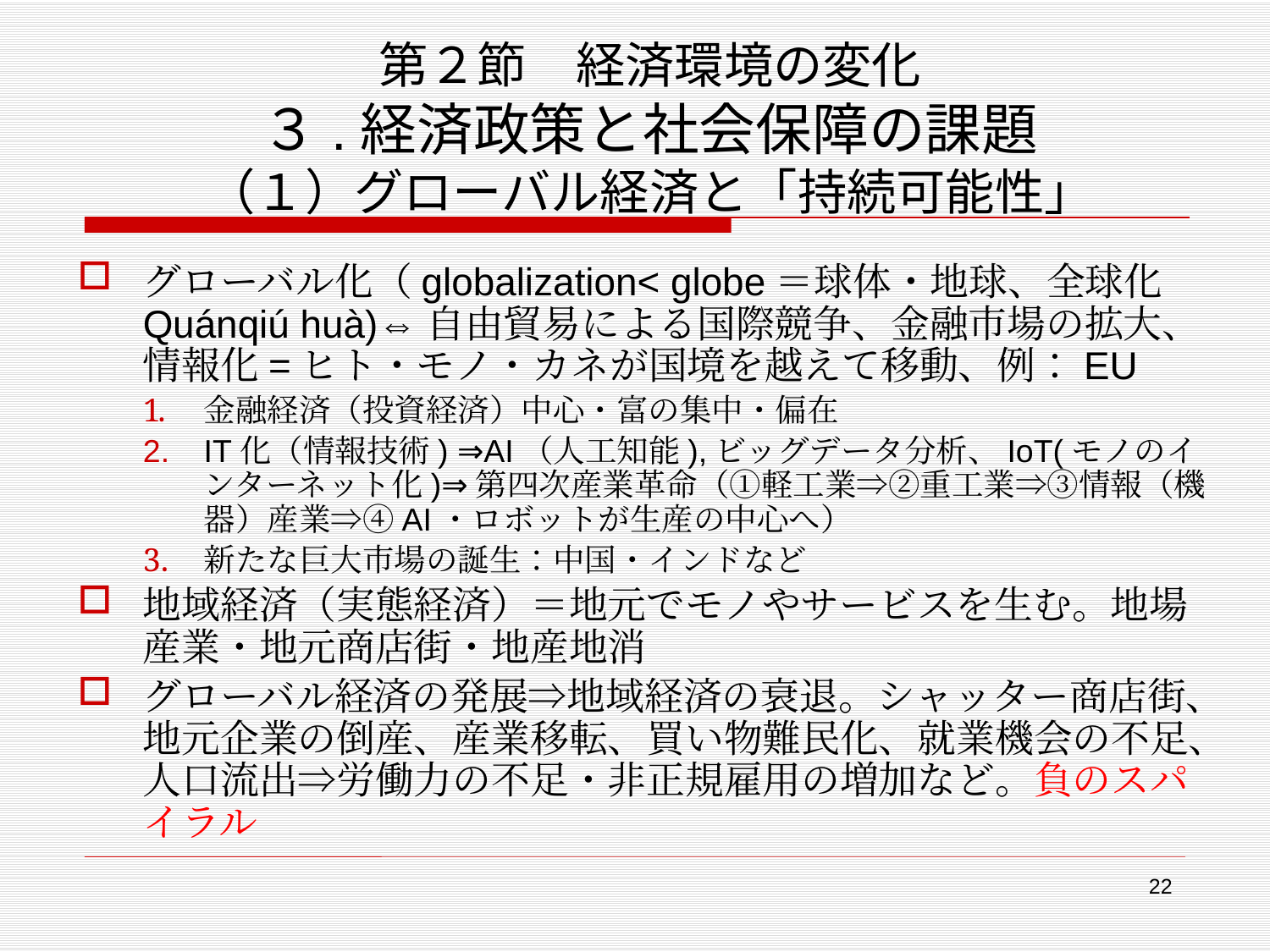

# 第２節　経済環境の変化 ３.経済政策と社会保障の課題 （１）グローバル経済と「持続可能性」
グローバル化（globalization< globe＝球体・地球、全球化Quánqiú huà)⇔自由貿易による国際競争、金融市場の拡大、情報化=ヒト・モノ・カネが国境を越えて移動、例：EU
金融経済（投資経済）中心・富の集中・偏在
IT化（情報技術) ⇒AI（人工知能),ビッグデータ分析、IoT(モノのインターネット化)⇒第四次産業革命（①軽工業⇒②重工業⇒③情報（機器）産業⇒④AI・ロボットが生産の中心へ）
新たな巨大市場の誕生：中国・インドなど
地域経済（実態経済）＝地元でモノやサービスを生む。地場産業・地元商店街・地産地消
グローバル経済の発展⇒地域経済の衰退。シャッター商店街、地元企業の倒産、産業移転、買い物難民化、就業機会の不足、人口流出⇒労働力の不足・非正規雇用の増加など。負のスパイラル
22